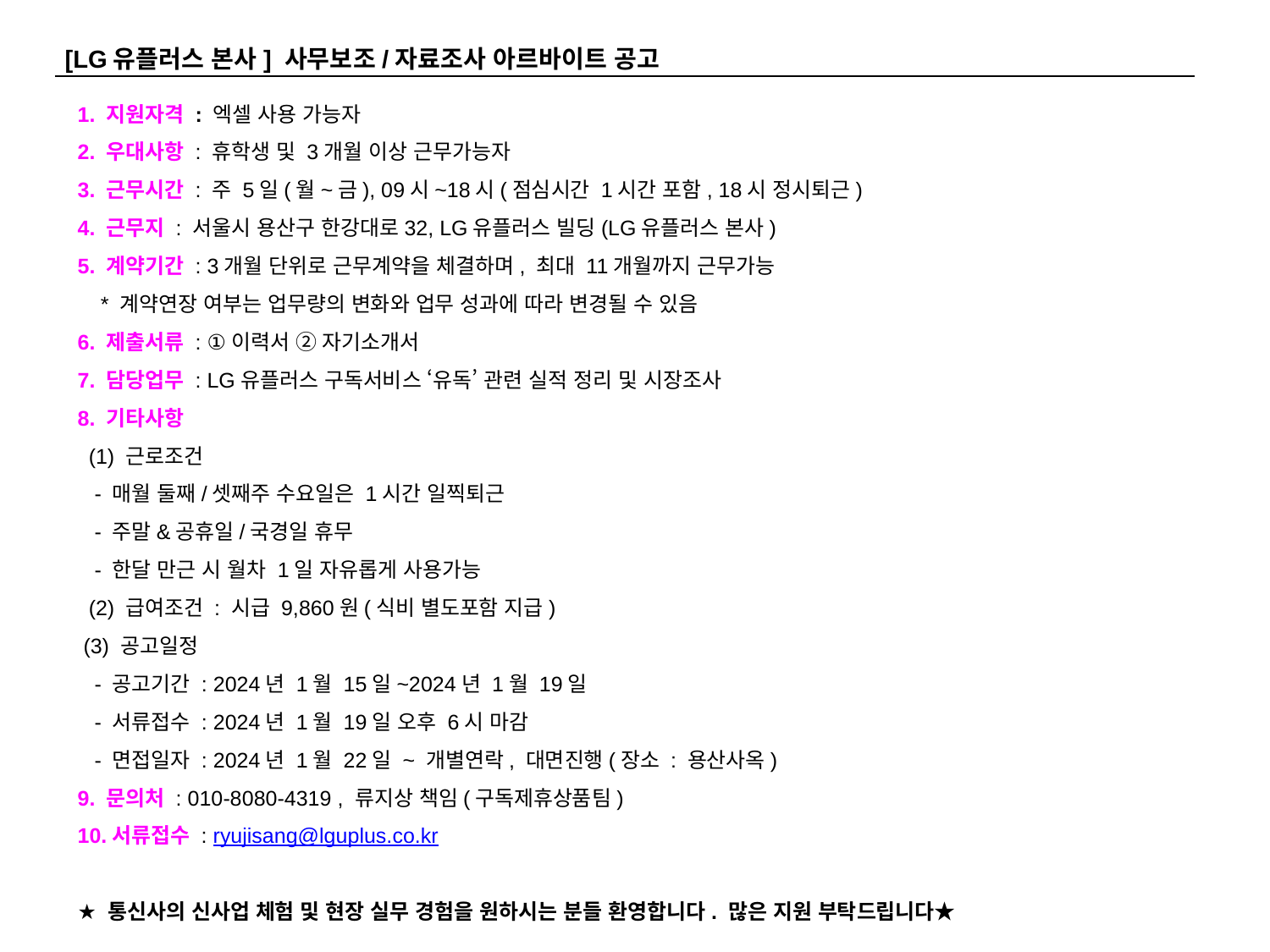

[LG유플러스 본사] 사무보조/자료조사 아르바이트 공고
# 1. 지원자격 : 엑셀 사용 가능자 2. 우대사항 : 휴학생 및 3개월 이상 근무가능자 3. 근무시간 : 주 5일(월~금), 09시~18시(점심시간 1시간 포함, 18시 정시퇴근) 4. 근무지 : 서울시 용산구 한강대로32, LG유플러스 빌딩(LG유플러스 본사) 5. 계약기간 : 3개월 단위로 근무계약을 체결하며, 최대 11개월까지 근무가능 * 계약연장 여부는 업무량의 변화와 업무 성과에 따라 변경될 수 있음 6. 제출서류 : ①이력서 ② 자기소개서 7. 담당업무 : LG유플러스 구독서비스 ‘유독’ 관련 실적 정리 및 시장조사 8. 기타사항 (1) 근로조건 - 매월 둘째/셋째주 수요일은 1시간 일찍퇴근 - 주말&공휴일/국경일 휴무 - 한달 만근 시 월차 1일 자유롭게 사용가능 (2) 급여조건 : 시급 9,860원(식비 별도포함 지급) (3) 공고일정 - 공고기간 : 2024년 1월 15일~2024년 1월 19일 - 서류접수 : 2024년 1월 19일 오후 6시 마감 - 면접일자 : 2024년 1월 22일 ~ 개별연락, 대면진행(장소 : 용산사옥) 9. 문의처 : 010-8080-4319 , 류지상 책임(구독제휴상품팀) 10.서류접수 : ryujisang@lguplus.co.kr ★ 통신사의 신사업 체험 및 현장 실무 경험을 원하시는 분들 환영합니다. 많은 지원 부탁드립니다★